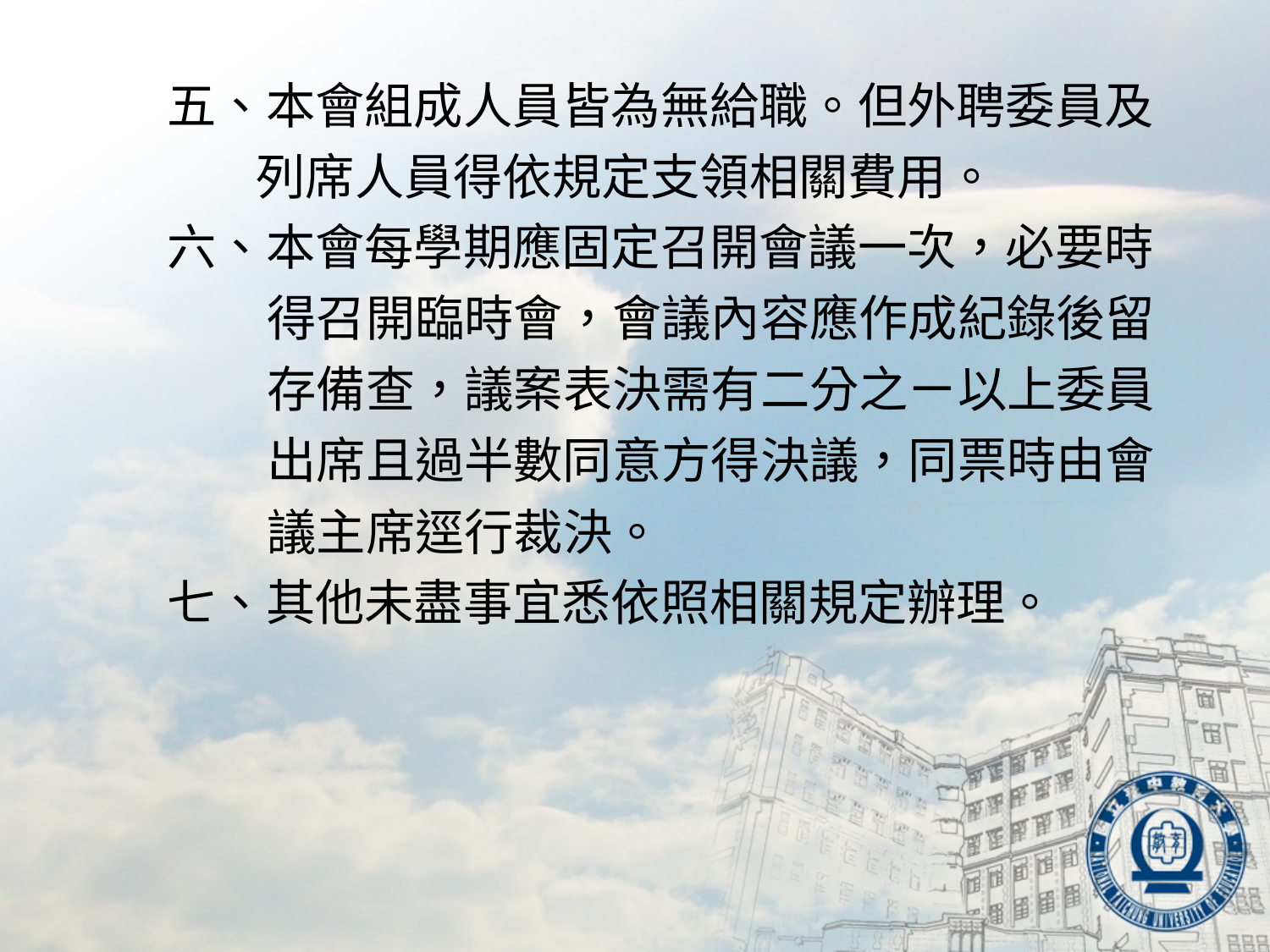

五、本會組成人員皆為無給職。但外聘委員及
       列席人員得依規定支領相關費用。
六、本會每學期應固定召開會議一次，必要時
        得召開臨時會，會議內容應作成紀錄後留
        存備查，議案表決需有二分之ㄧ以上委員
        出席且過半數同意方得決議，同票時由會
        議主席逕行裁決。
七、其他未盡事宜悉依照相關規定辦理。